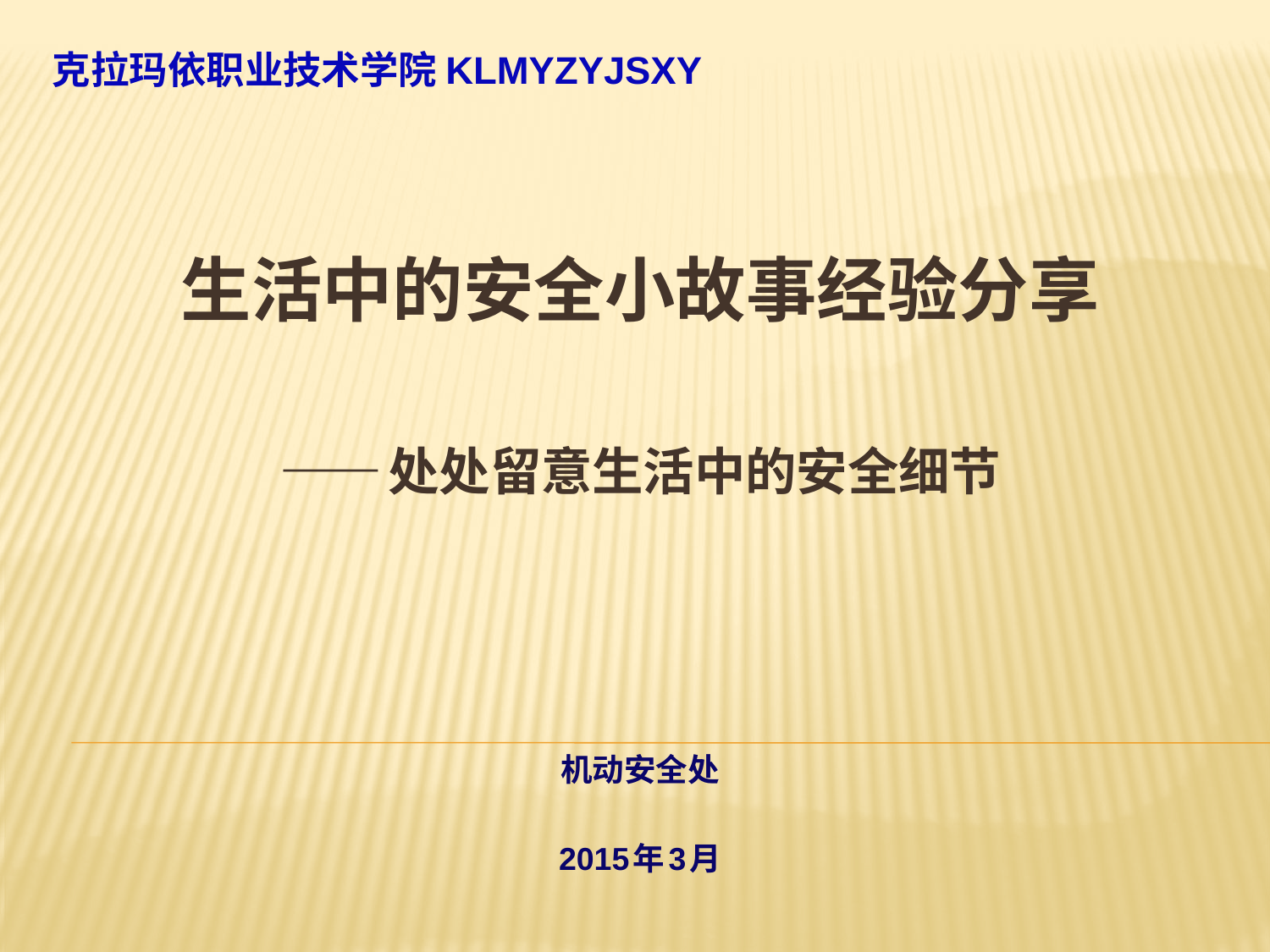

# 克拉玛依职业技术学院klmyzyjsxy
生活中的安全小故事经验分享

——处处留意生活中的安全细节

机动安全处

2015年3月